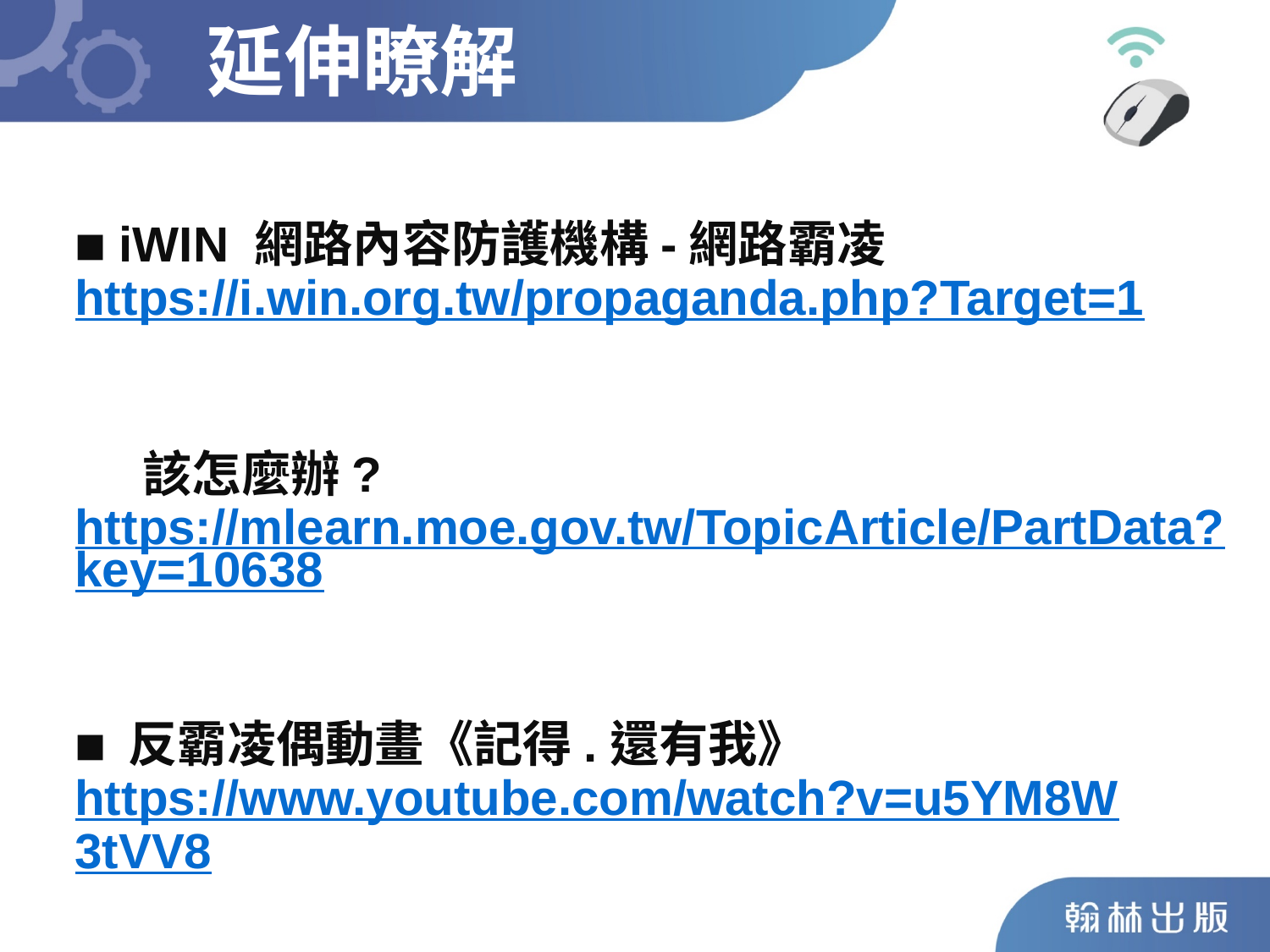

延伸瞭解
◼︎ iWIN 網路內容防護機構-網路霸凌
https://i.win.org.tw/propaganda.php?Target=1

◼︎ 主題策展:被網路上的酸言酸語攻擊，

     該怎麼辦?
https://mlearn.moe.gov.tw/TopicArticle/PartData?key=10638

◼︎ 反霸凌偶動畫《記得.還有我》
https://www.youtube.com/watch?v=u5YM8W
3tVV8